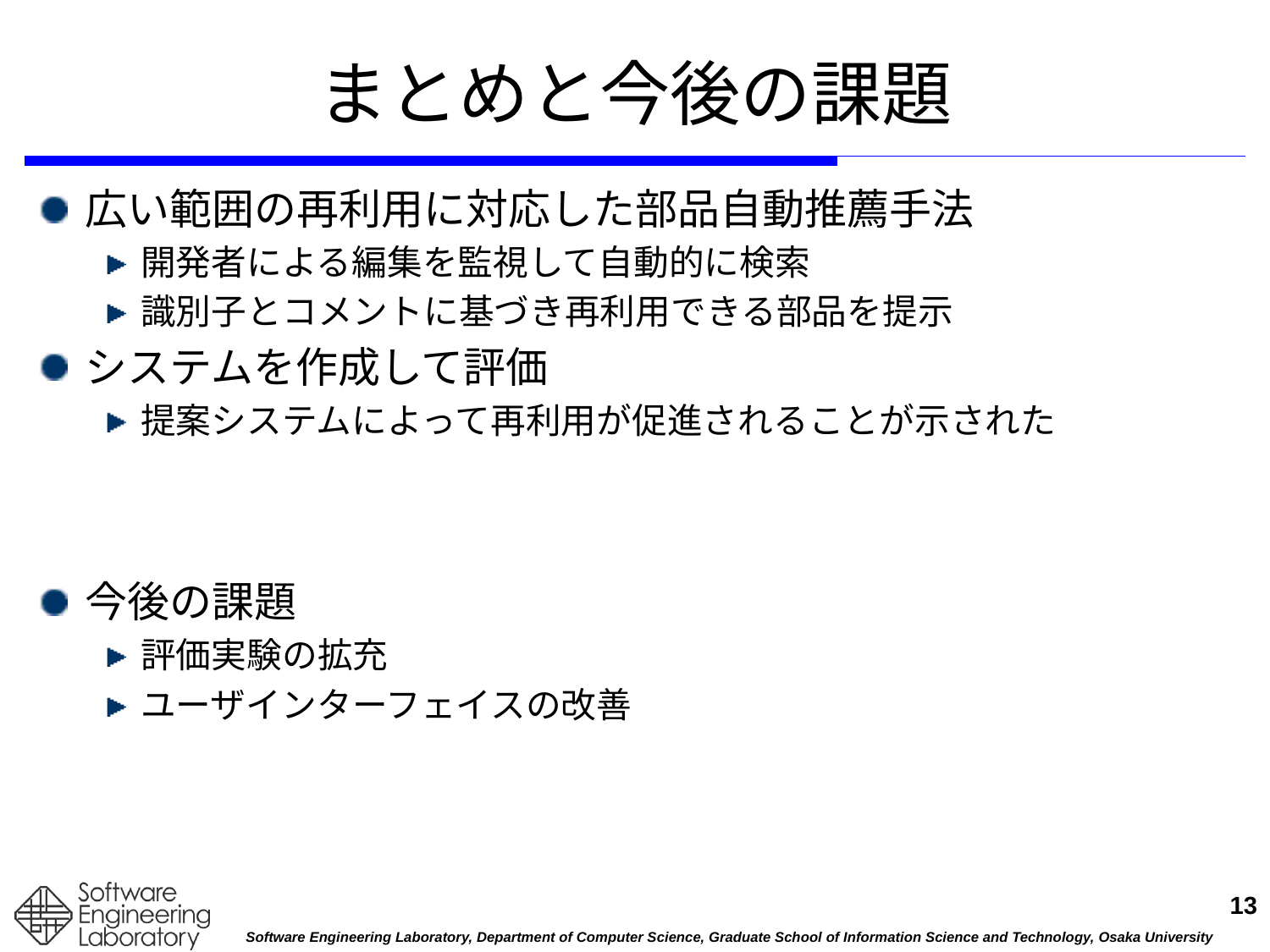

# まとめと今後の課題
広い範囲の再利用に対応した部品自動推薦手法
開発者による編集を監視して自動的に検索
識別子とコメントに基づき再利用できる部品を提示
システムを作成して評価
提案システムによって再利用が促進されることが示された

今後の課題
評価実験の拡充
ユーザインターフェイスの改善